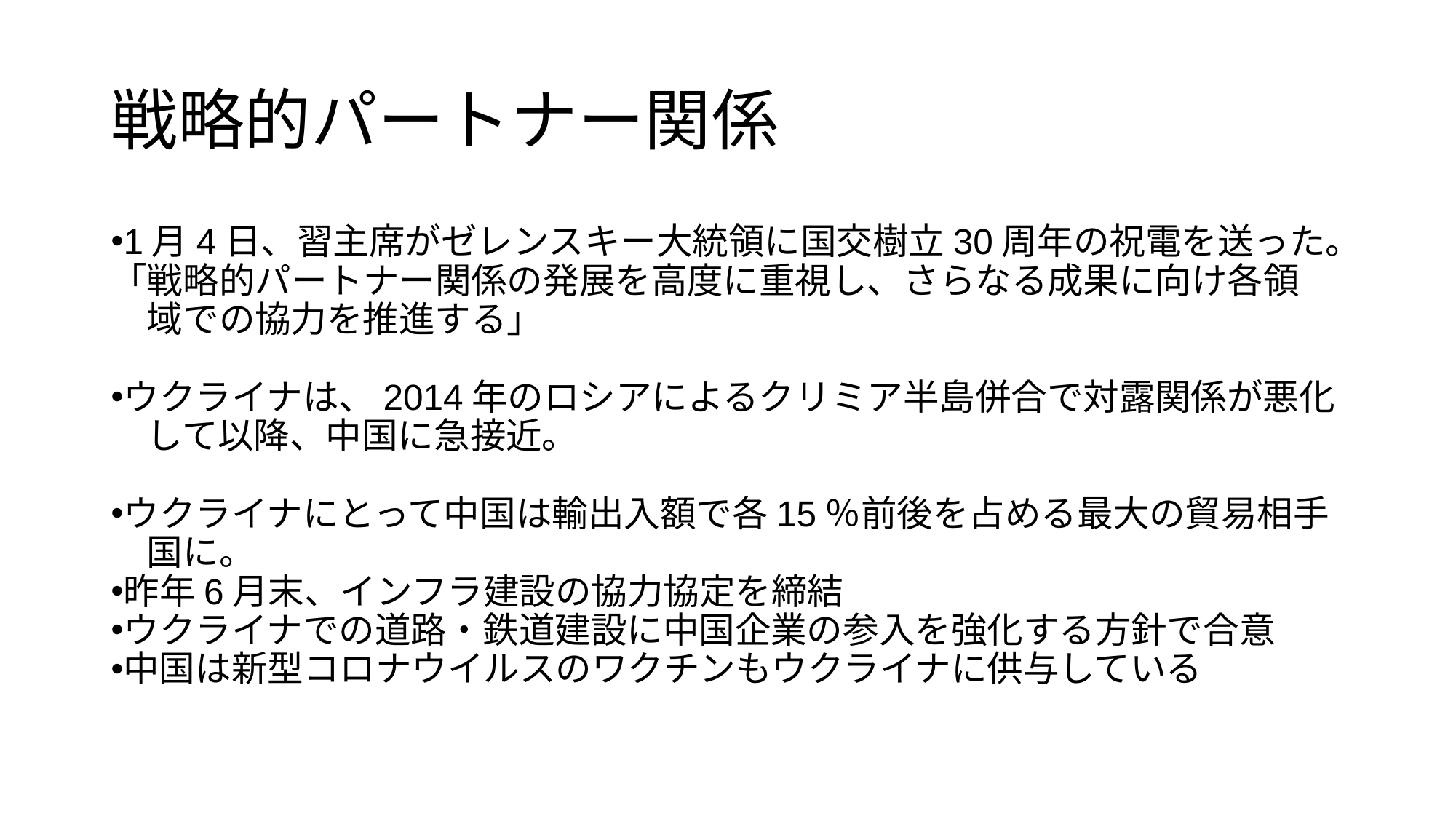

# 戦略的パートナー関係
1月4日、習主席がゼレンスキー大統領に国交樹立30周年の祝電を送った。
「戦略的パートナー関係の発展を高度に重視し、さらなる成果に向け各領
　域での協力を推進する」

ウクライナは、2014年のロシアによるクリミア半島併合で対露関係が悪化
　して以降、中国に急接近。

ウクライナにとって中国は輸出入額で各15％前後を占める最大の貿易相手
　国に。
昨年6月末、インフラ建設の協力協定を締結
ウクライナでの道路・鉄道建設に中国企業の参入を強化する方針で合意
中国は新型コロナウイルスのワクチンもウクライナに供与している